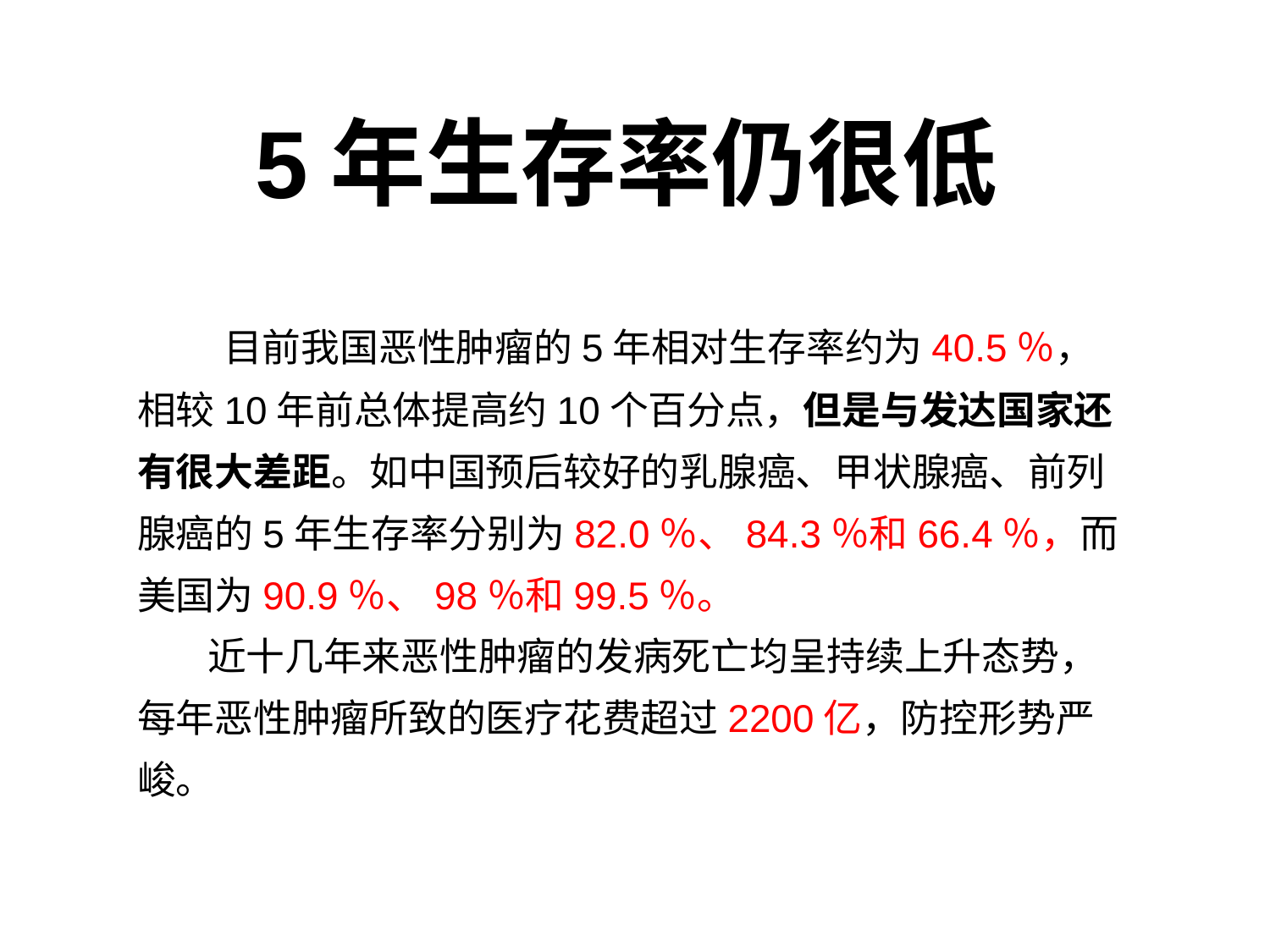

5年生存率仍很低
        目前我国恶性肿瘤的5年相对生存率约为40.5％，相较10年前总体提高约10个百分点，但是与发达国家还有很大差距。如中国预后较好的乳腺癌、甲状腺癌、前列腺癌的5年生存率分别为82.0％、84.3％和66.4％，而美国为90.9％、98％和99.5％。
       近十几年来恶性肿瘤的发病死亡均呈持续上升态势，每年恶性肿瘤所致的医疗花费超过2200亿，防控形势严峻。